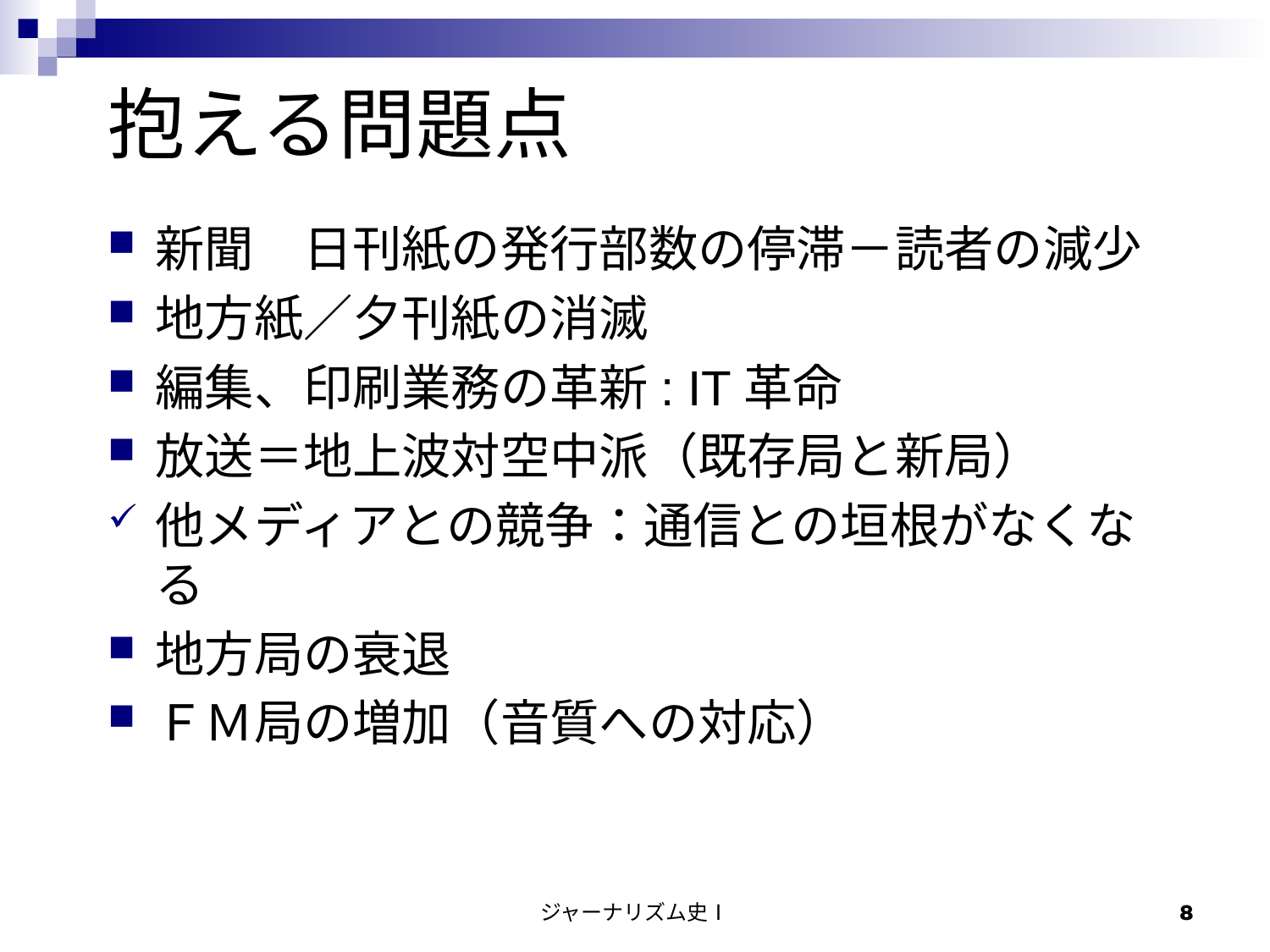

# 抱える問題点
新聞　日刊紙の発行部数の停滞－読者の減少
地方紙／夕刊紙の消滅
編集、印刷業務の革新: IT革命
放送＝地上波対空中派（既存局と新局）
他メディアとの競争：通信との垣根がなくなる
地方局の衰退
ＦＭ局の増加（音質への対応）
ジャーナリズム史Ⅰ
8